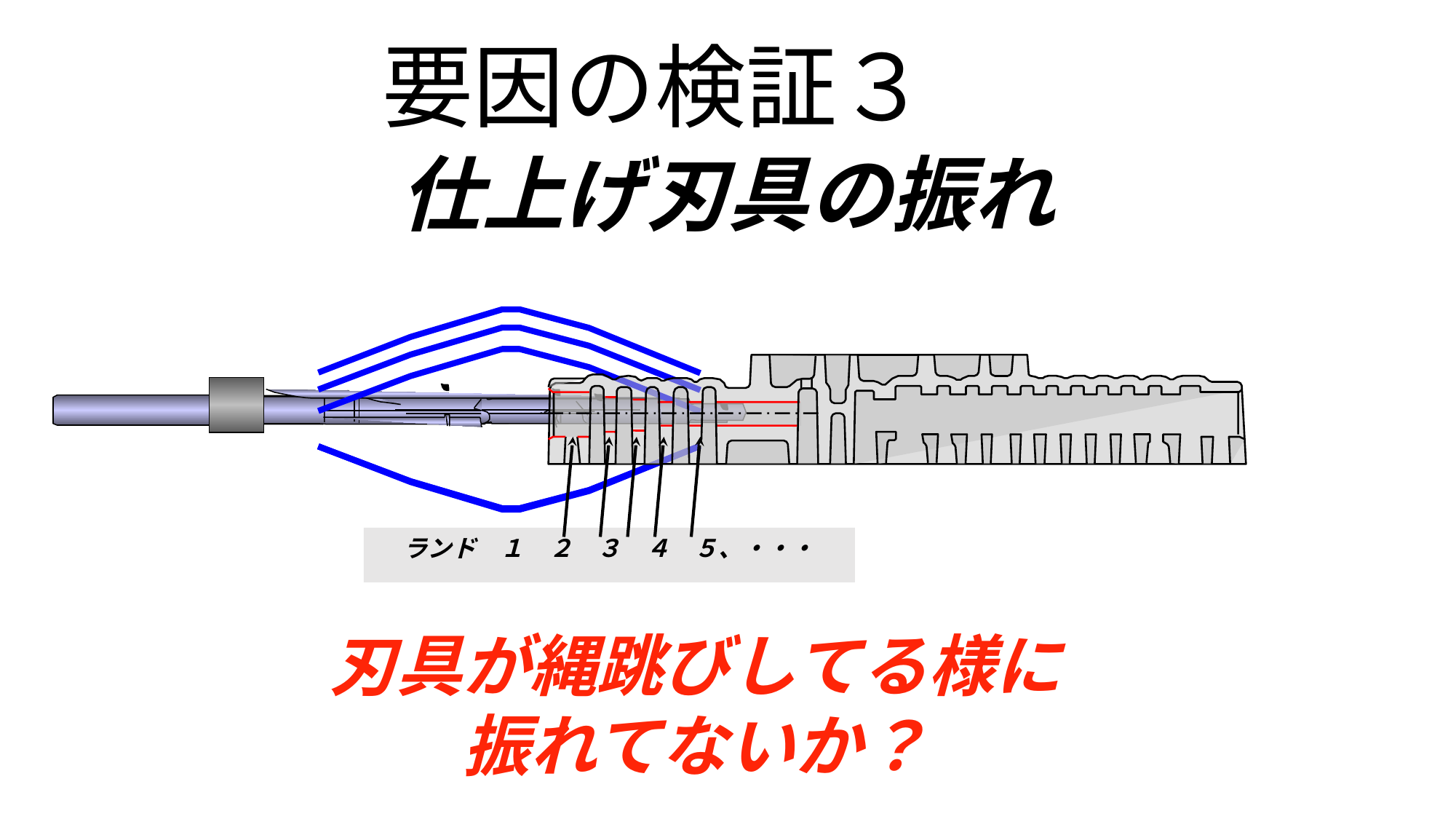

# 要因の検証３
仕上げ刃具の振れ

ランド　１　２　３　４　５、・・・

刃具が縄跳びしてる様に振れてないか？